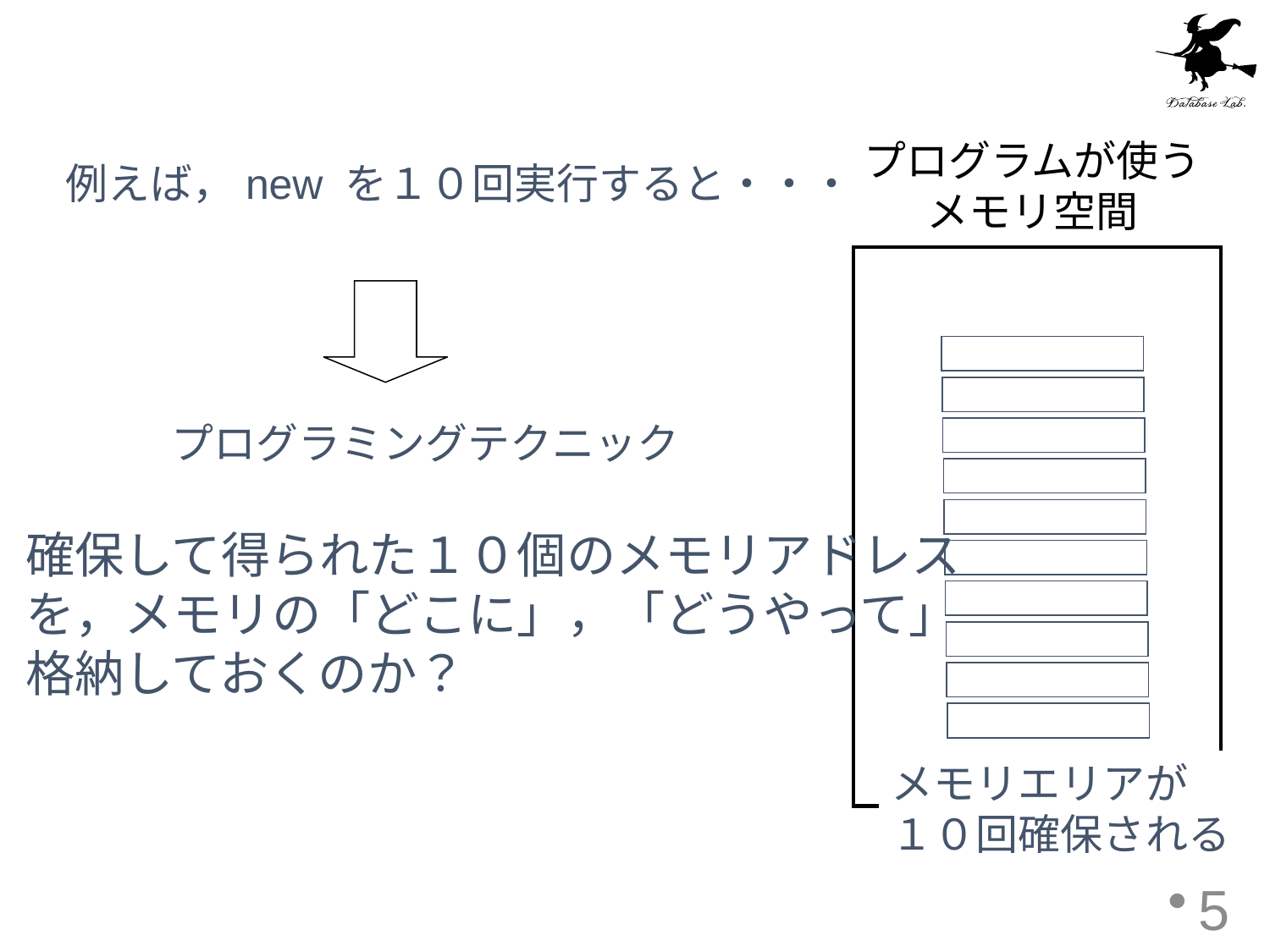

プログラムが使う
メモリ空間
例えば，new を１０回実行すると・・・

プログラミングテクニック

確保して得られた１０個のメモリアドレス
を，メモリの「どこに」，「どうやって」
格納しておくのか？

メモリエリアが
１０回確保される
5